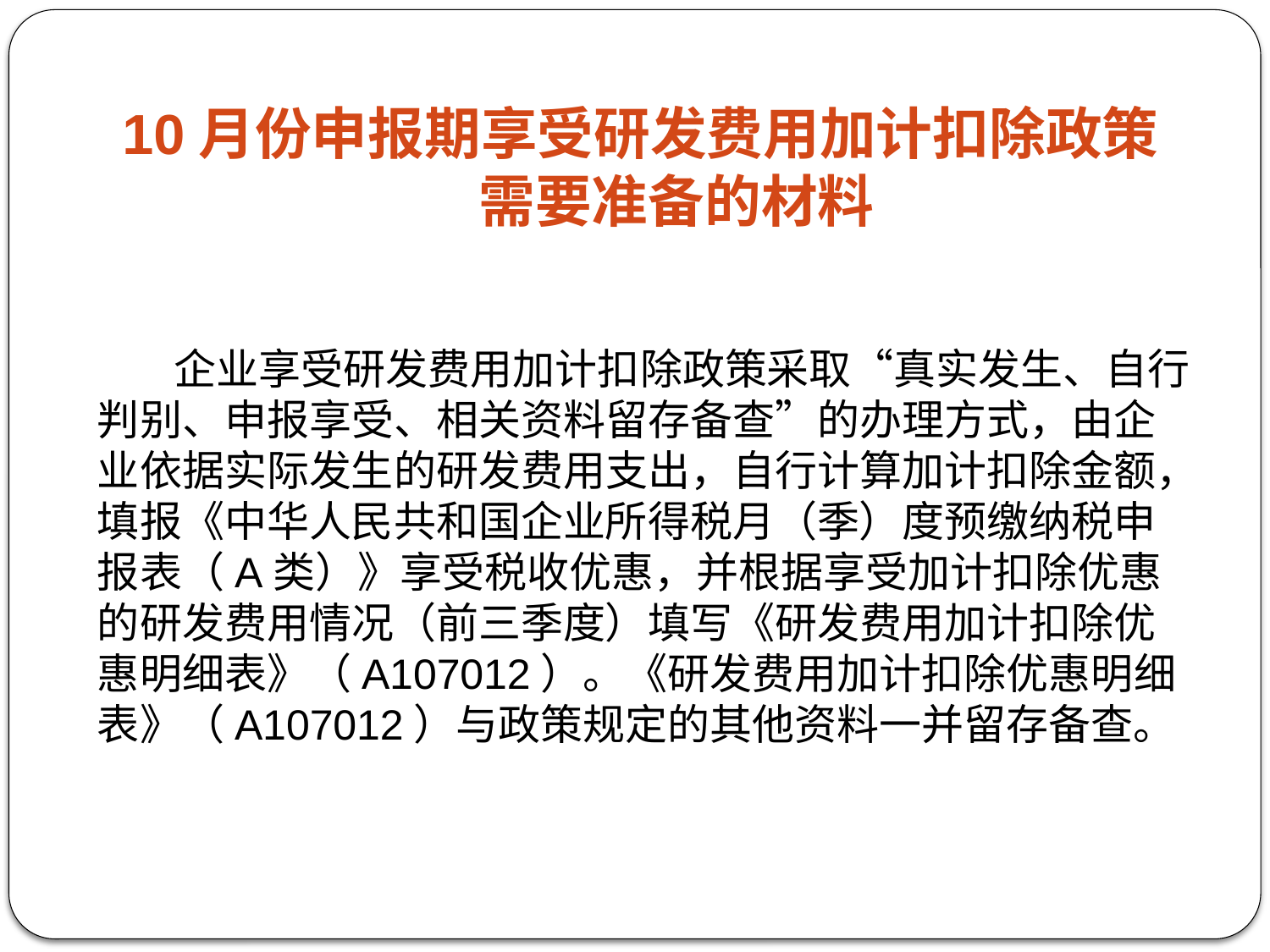

# 10月份申报期享受研发费用加计扣除政策 需要准备的材料
   企业享受研发费用加计扣除政策采取“真实发生、自行判别、申报享受、相关资料留存备查”的办理方式，由企业依据实际发生的研发费用支出，自行计算加计扣除金额，填报《中华人民共和国企业所得税月（季）度预缴纳税申报表（A类）》享受税收优惠，并根据享受加计扣除优惠的研发费用情况（前三季度）填写《研发费用加计扣除优惠明细表》（A107012）。《研发费用加计扣除优惠明细表》（A107012）与政策规定的其他资料一并留存备查。